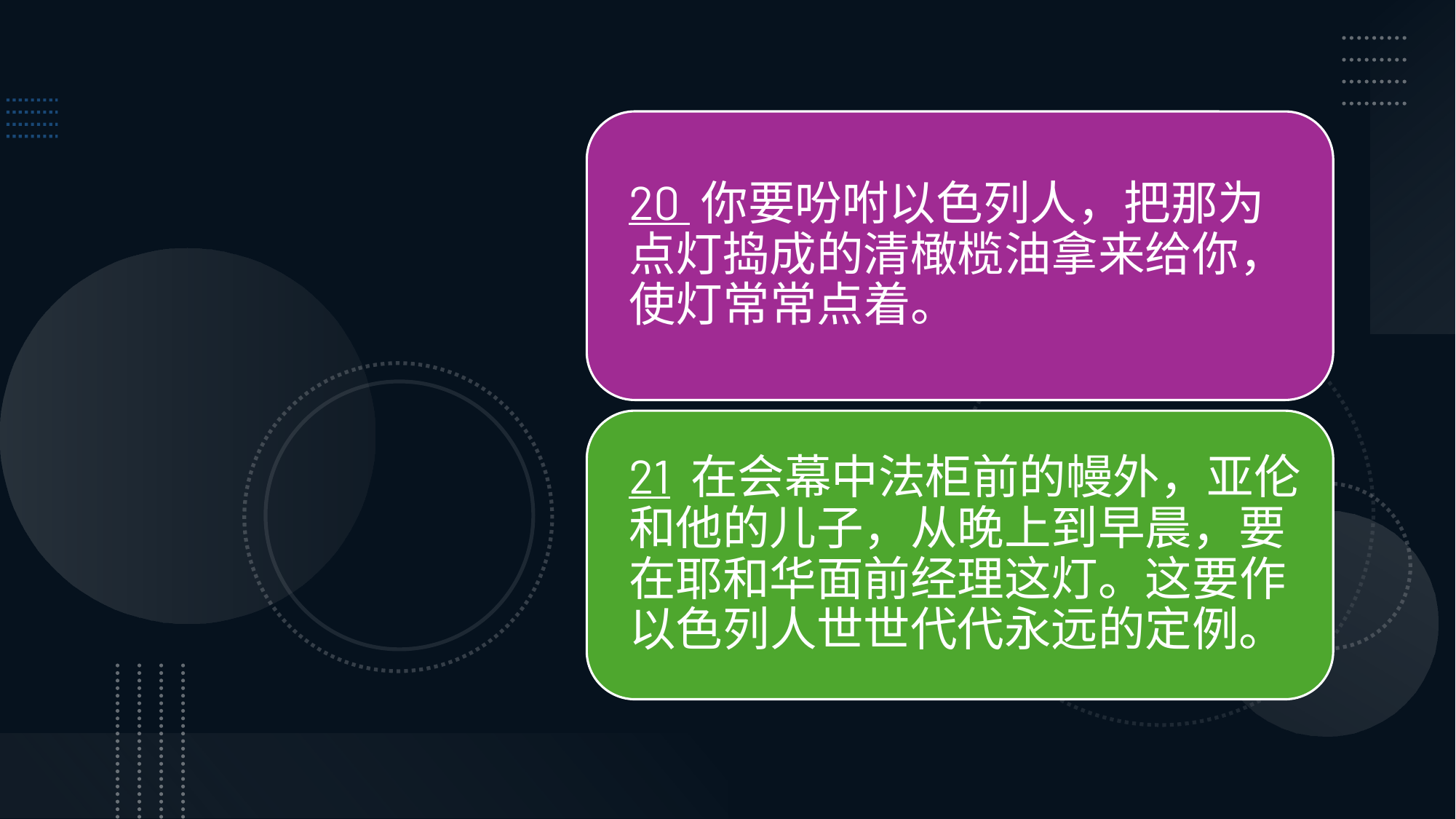

20 你要吩咐以色列人，把那为点灯捣成的清橄榄油拿来给你，使灯常常点着。
21 在会幕中法柜前的幔外，亚伦和他的儿子，从晚上到早晨，要在耶和华面前经理这灯。这要作以色列人世世代代永远的定例。